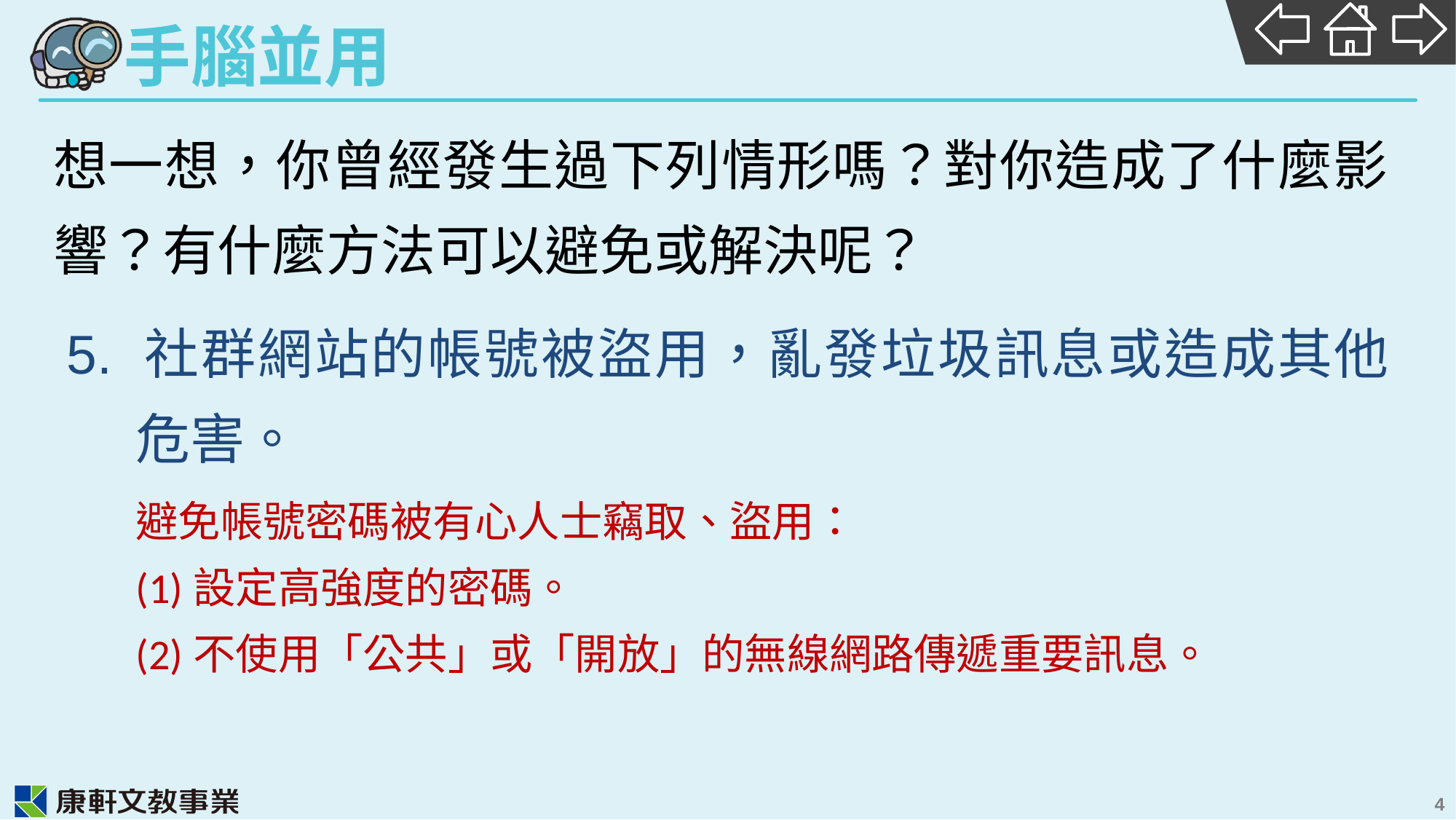

想一想，你曾經發生過下列情形嗎？對你造成了什麼影響？有什麼方法可以避免或解決呢？
 5. 社群網站的帳號被盜用，亂發垃圾訊息或造成其他危害。
避免帳號密碼被有心人士竊取、盜用：
(1)設定高強度的密碼。
(2)不使用「公共」或「開放」的無線網路傳遞重要訊息。

4